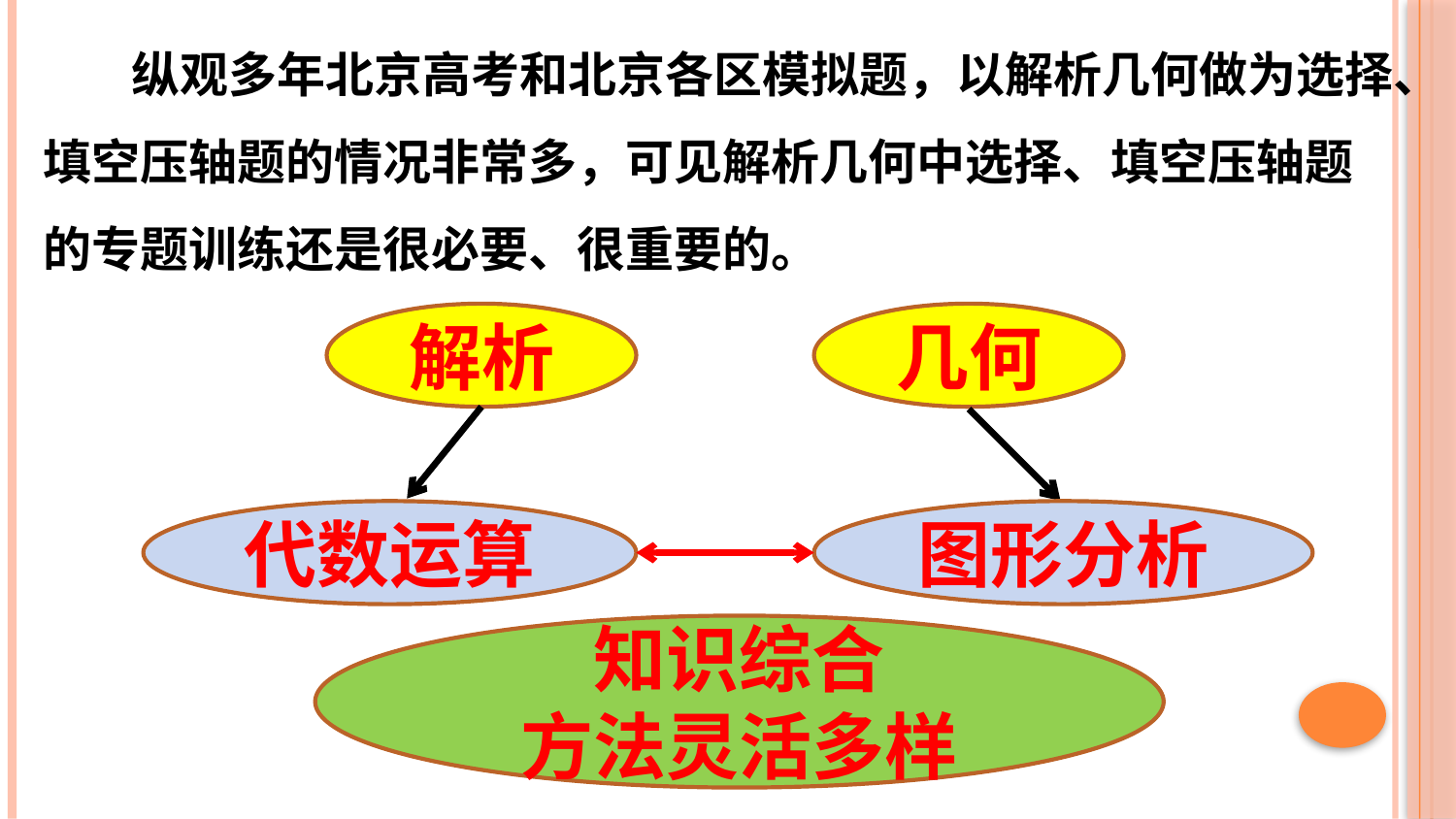

纵观多年北京高考和北京各区模拟题，以解析几何做为选择、填空压轴题的情况非常多，可见解析几何中选择、填空压轴题的专题训练还是很必要、很重要的。
解析
几何
代数运算
图形分析
知识综合
方法灵活多样